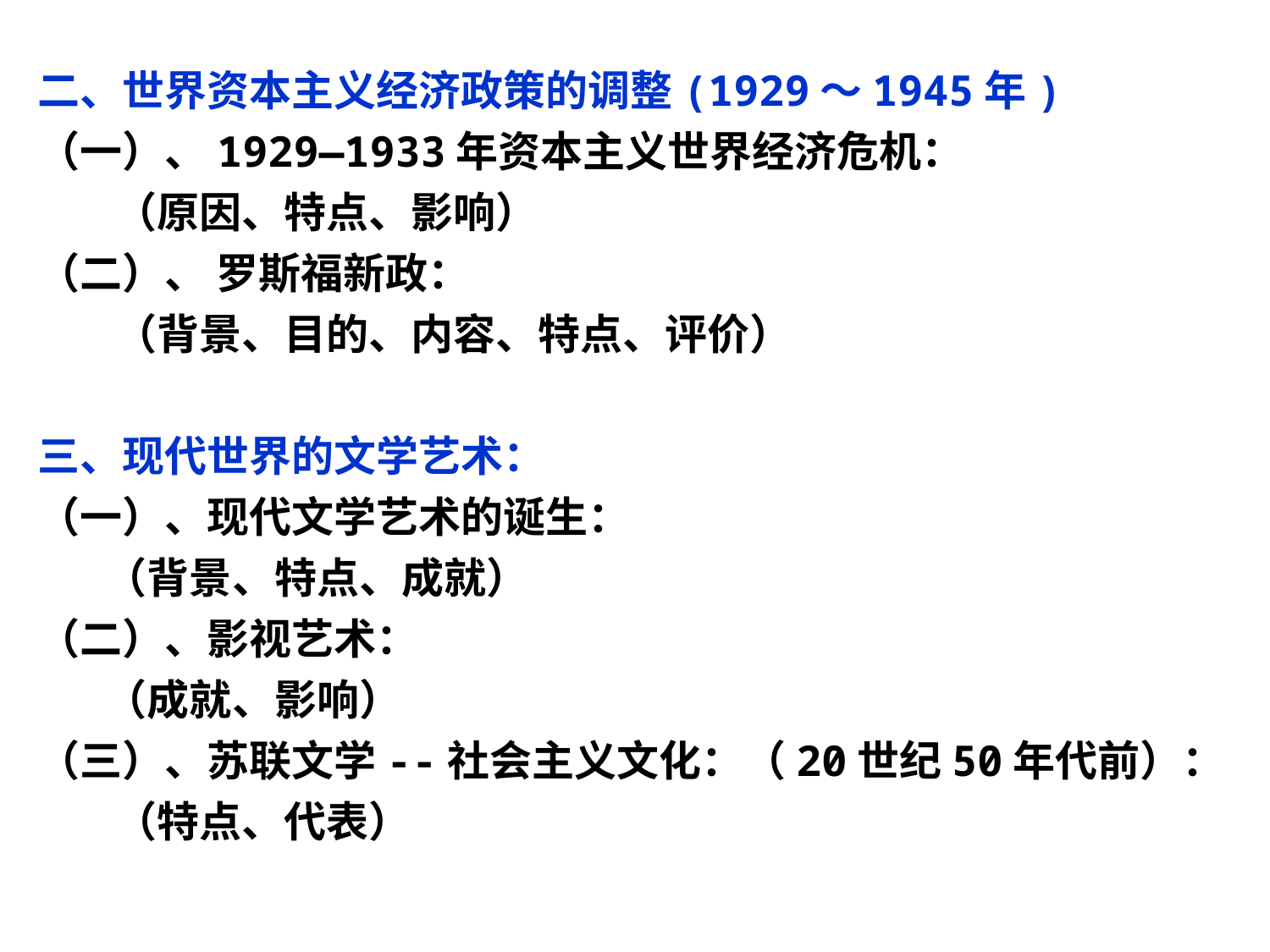

二、世界资本主义经济政策的调整(1929～1945年)
（一）、1929—1933年资本主义世界经济危机：
       （原因、特点、影响）
（二）、 罗斯福新政：
       （背景、目的、内容、特点、评价）

三、现代世界的文学艺术：
（一）、现代文学艺术的诞生：
      （背景、特点、成就）
（二）、影视艺术：
      （成就、影响）
（三）、苏联文学--社会主义文化：（20世纪50年代前）：
       （特点、代表）